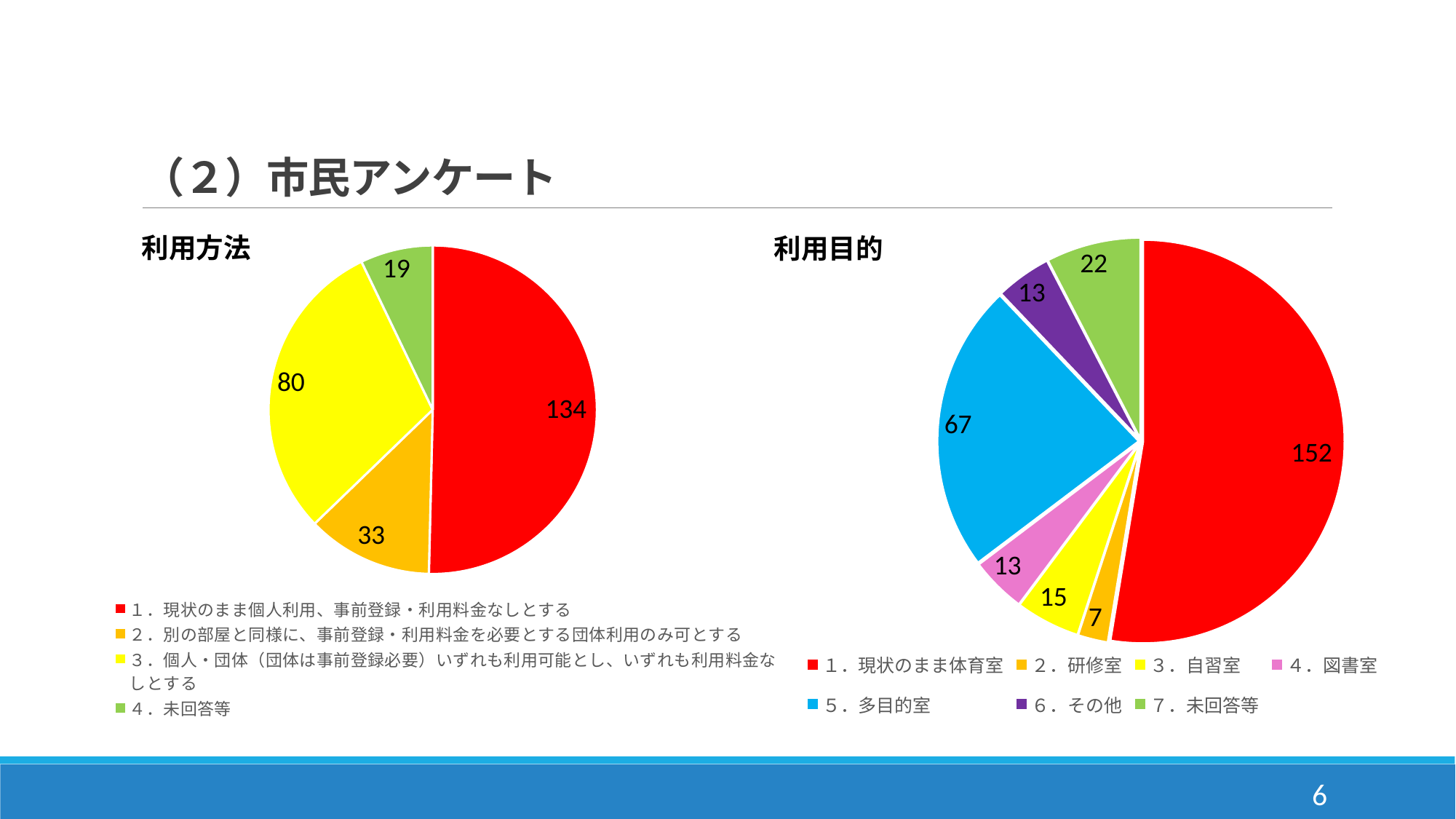

# （２）市民アンケート

### Chart

| Category |  |
|---|---|
| １．現状のまま体育室 | 152.0 |
| ２．研修室 | 7.0 |
| ３．自習室 | 15.0 |
| ４．図書室 | 13.0 |
| ５．多目的室 | 67.0 |
| ６．その他 | 13.0 |
| ７．未回答等 | 22.0 |

### Chart

| Category |  |
|---|---|
| １．現状のまま個人利用、事前登録・利用料金なしとする | 134.0 |
| ２．別の部屋と同様に、事前登録・利用料金を必要とする団体利用のみ可とする | 33.0 |
| ３．個人・団体（団体は事前登録必要）いずれも利用可能とし、いずれも利用料金なしとする | 80.0 |
| ４．未回答等 | 19.0 |
6